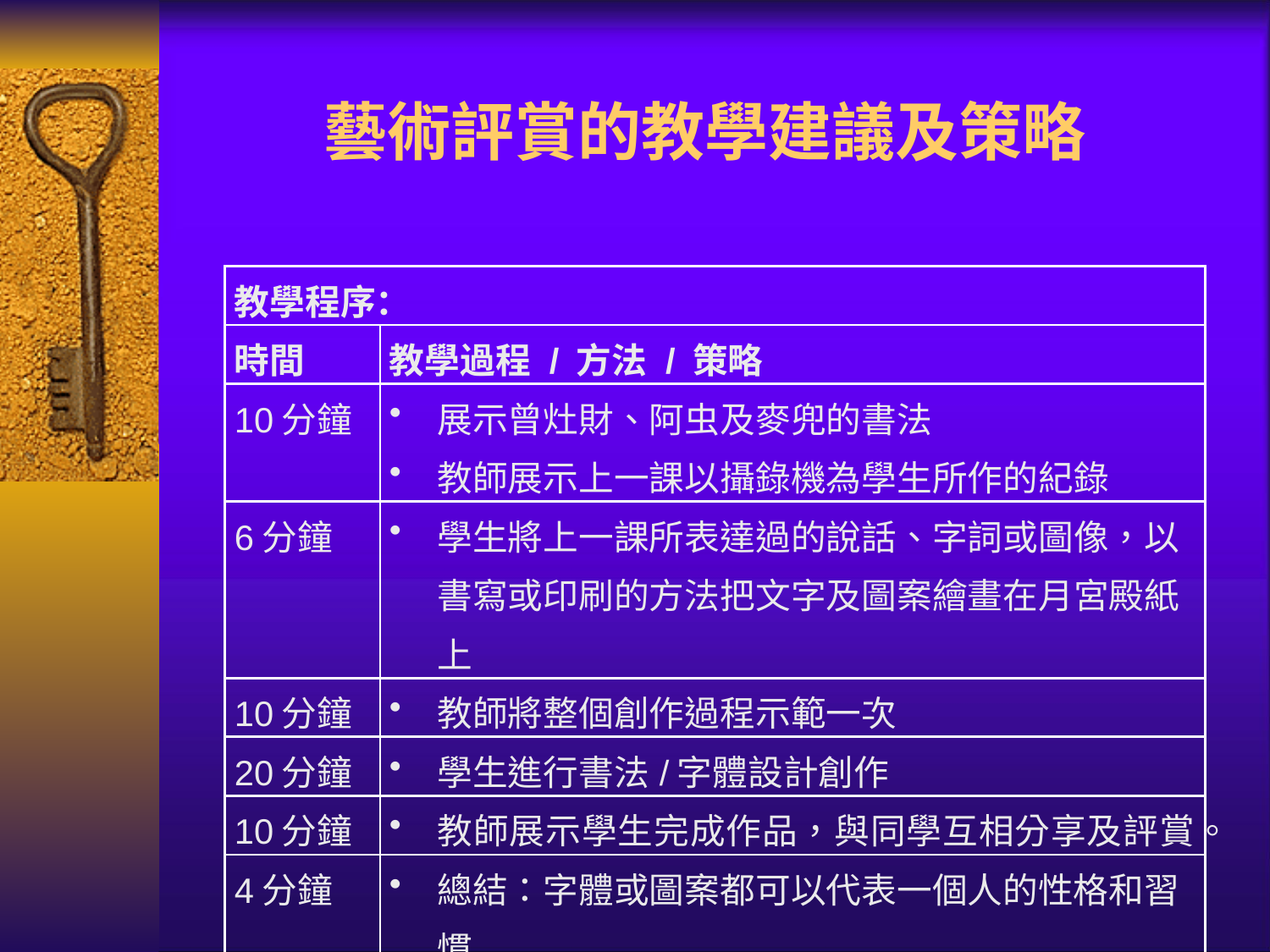

藝術評賞的教學建議及策略
| 教學程序： |  |
| --- | --- |
| 時間 | 教學過程 / 方法 / 策略 |
| 10分鐘 | 展示曾灶財、阿虫及麥兜的書法 教師展示上一課以攝錄機為學生所作的紀錄 |
| 6分鐘 | 學生將上一課所表達過的說話、字詞或圖像，以書寫或印刷的方法把文字及圖案繪畫在月宮殿紙上 |
| 10分鐘 | 教師將整個創作過程示範一次 |
| 20分鐘 | 學生進行書法/字體設計創作 |
| 10分鐘 | 教師展示學生完成作品，與同學互相分享及評賞。 |
| 4分鐘 | 總結：字體或圖案都可以代表一個人的性格和習慣 |